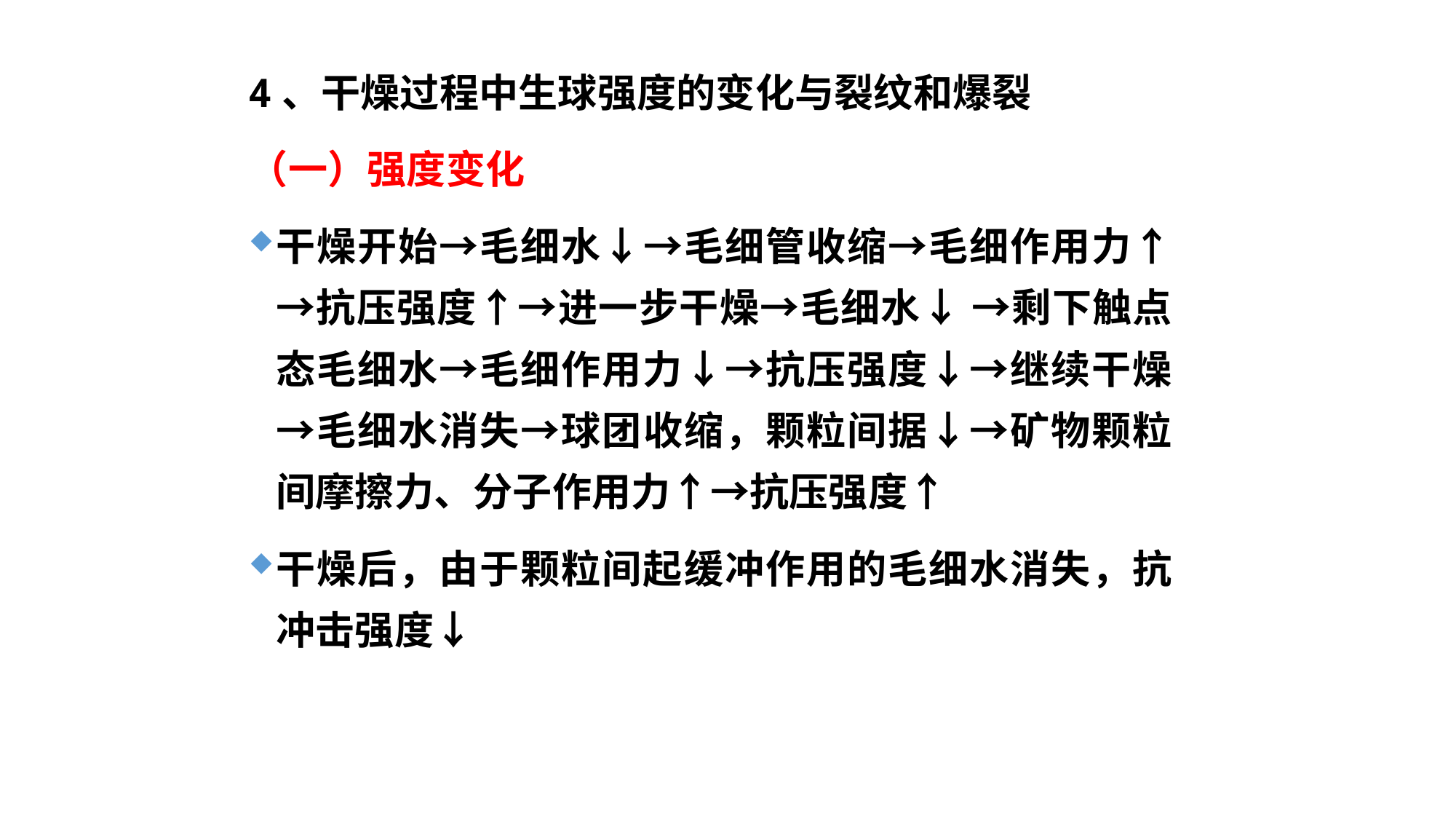

4、干燥过程中生球强度的变化与裂纹和爆裂
（一）强度变化
干燥开始→毛细水↓→毛细管收缩→毛细作用力↑→抗压强度↑→进一步干燥→毛细水↓ →剩下触点态毛细水→毛细作用力↓→抗压强度↓→继续干燥→毛细水消失→球团收缩，颗粒间据↓→矿物颗粒间摩擦力、分子作用力↑→抗压强度↑
干燥后，由于颗粒间起缓冲作用的毛细水消失，抗冲击强度↓

33